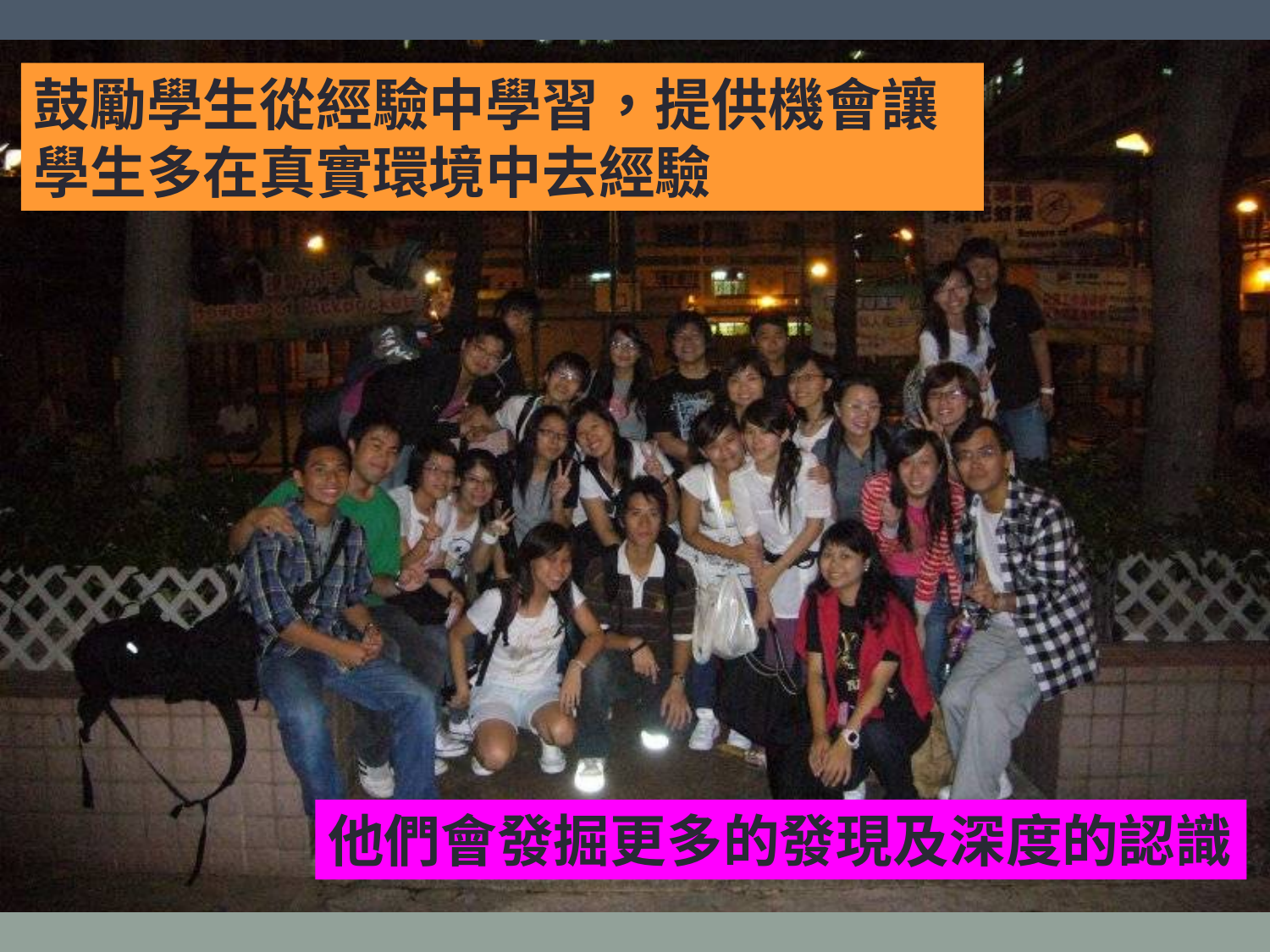

鼓勵學生從經驗中學習，提供機會讓學生多在真實環境中去經驗
他們會發掘更多的發現及深度的認識